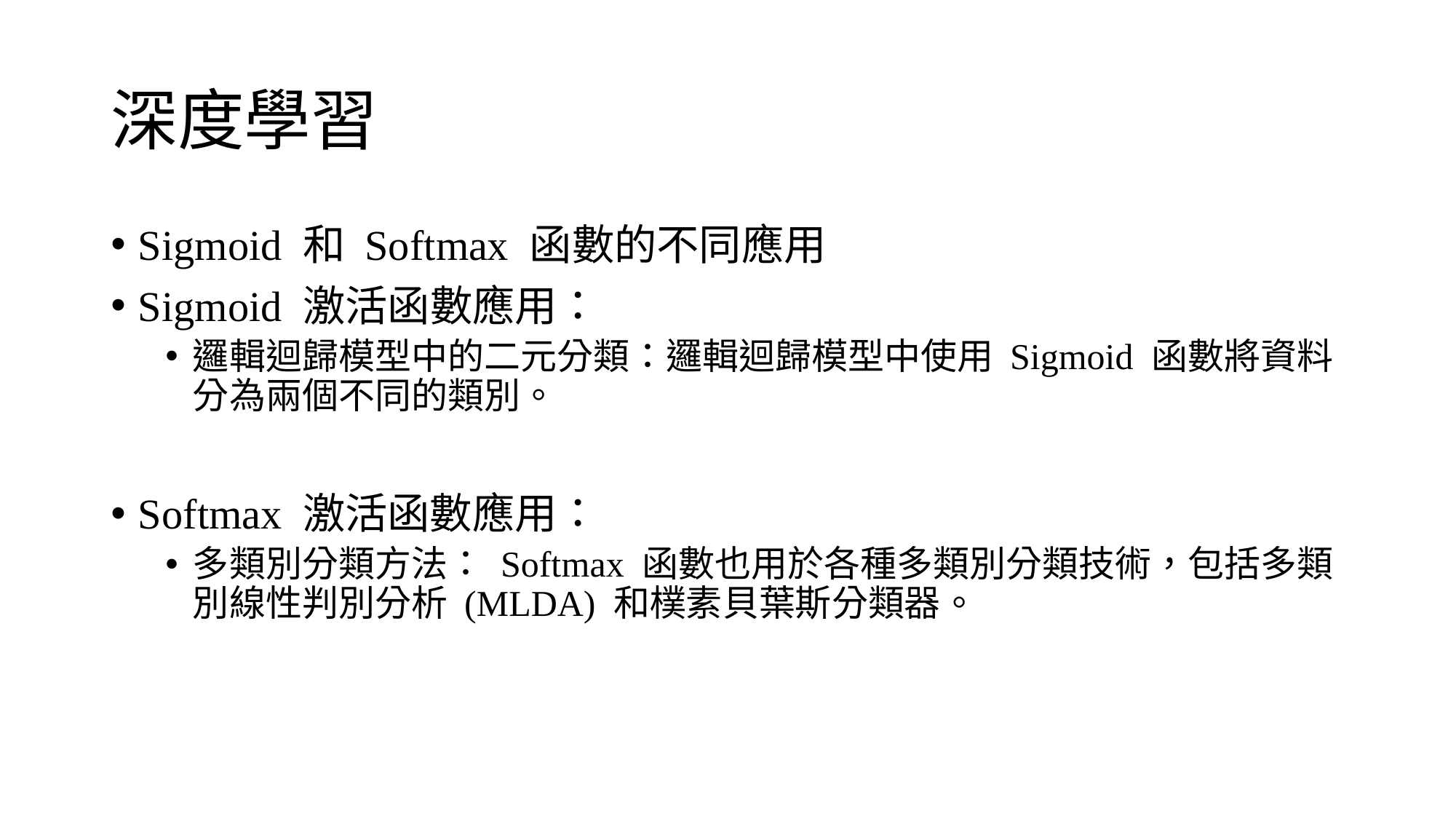

# 深度學習
Sigmoid 和 Softmax 函數的不同應用
Sigmoid 激活函數應用：
邏輯迴歸模型中的二元分類：邏輯迴歸模型中使用 Sigmoid 函數將資料分為兩個不同的類別。

Softmax 激活函數應用：
多類別分類方法： Softmax 函數也用於各種多類別分類技術，包括多類別線性判別分析 (MLDA) 和樸素貝葉斯分類器。